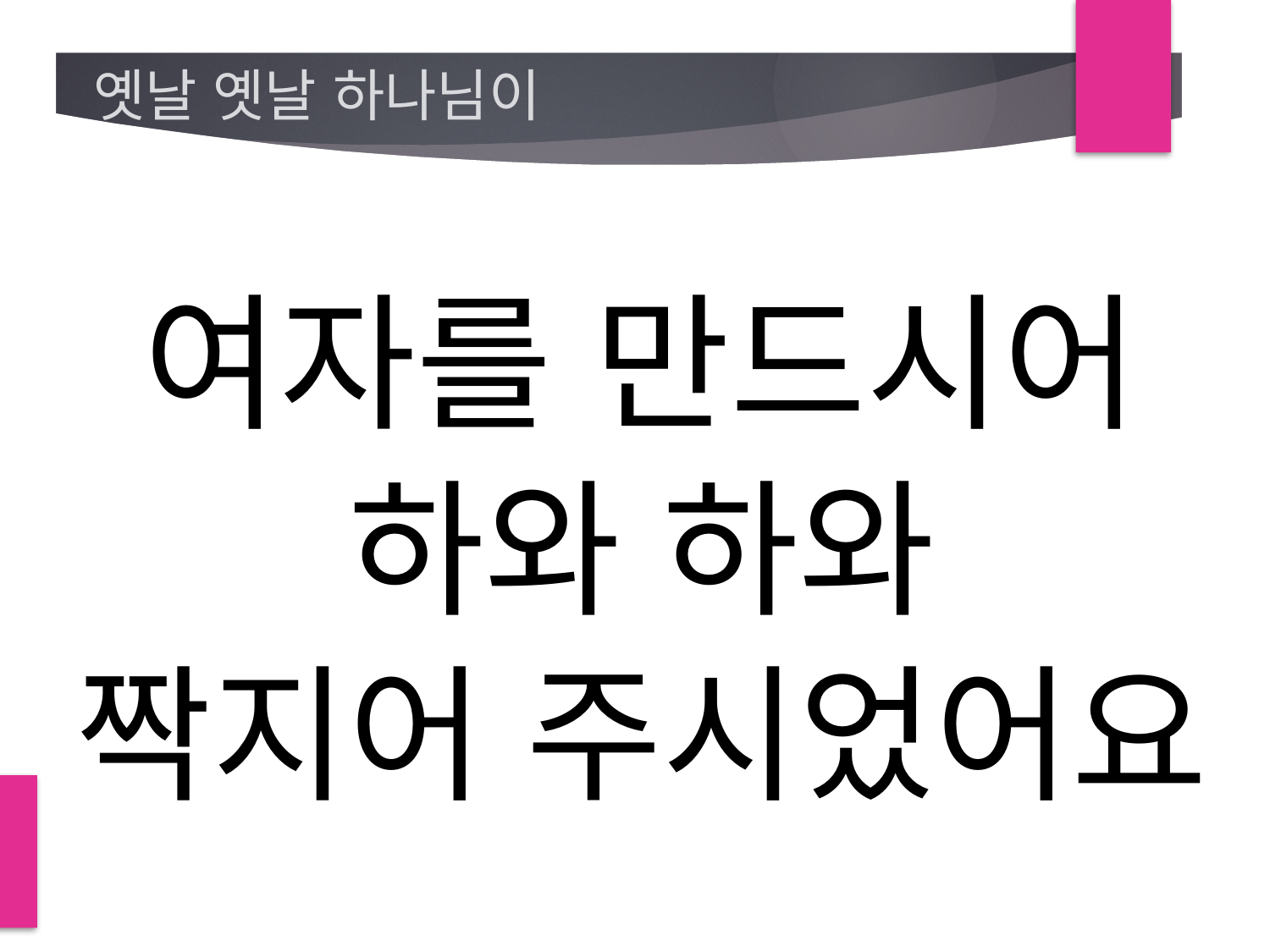

# 옛날 옛날 하나님이
여자를 만드시어
하와 하와
짝지어 주시었어요